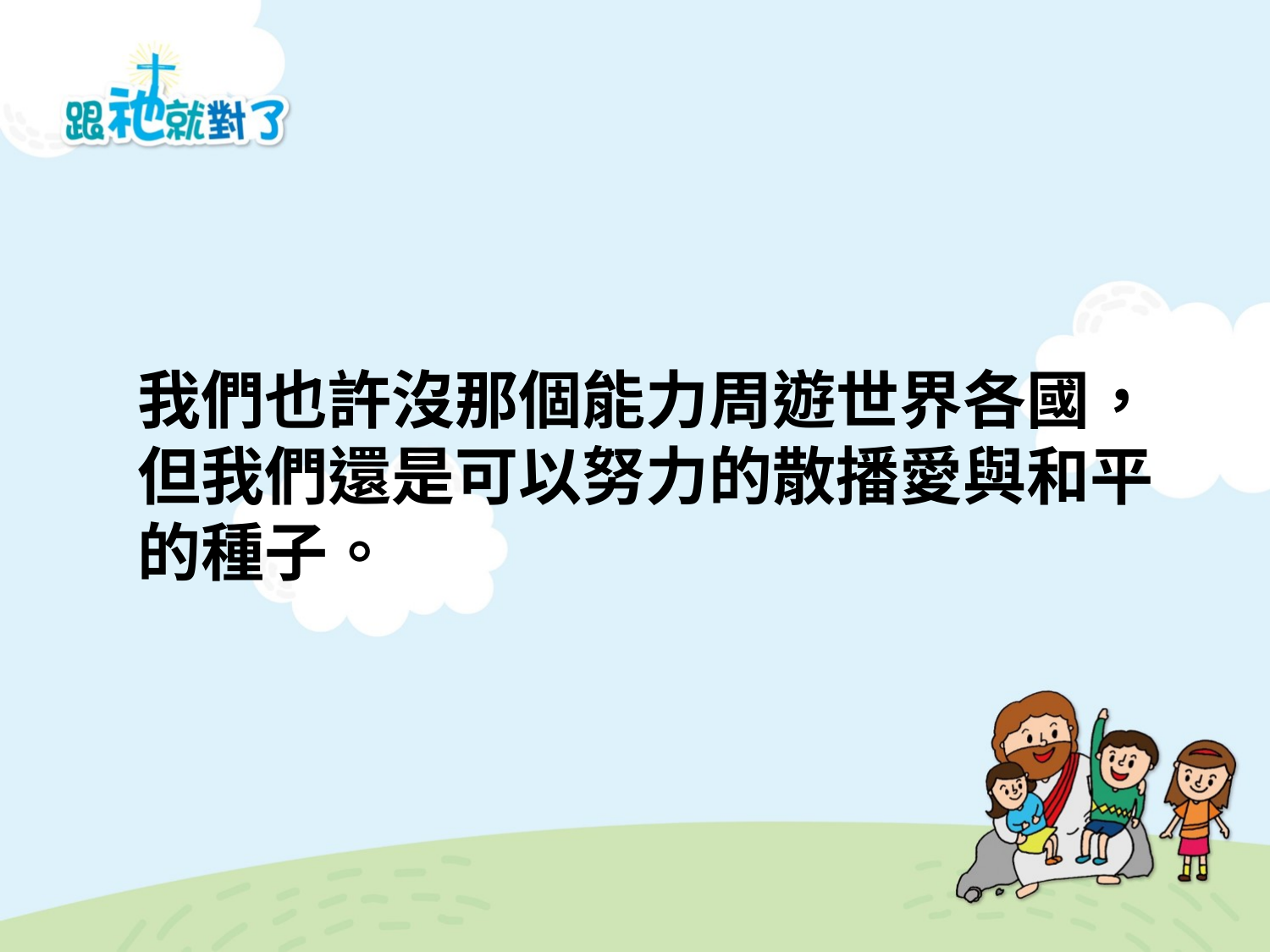

我們也許沒那個能力周遊世界各國，但我們還是可以努力的散播愛與和平的種子。